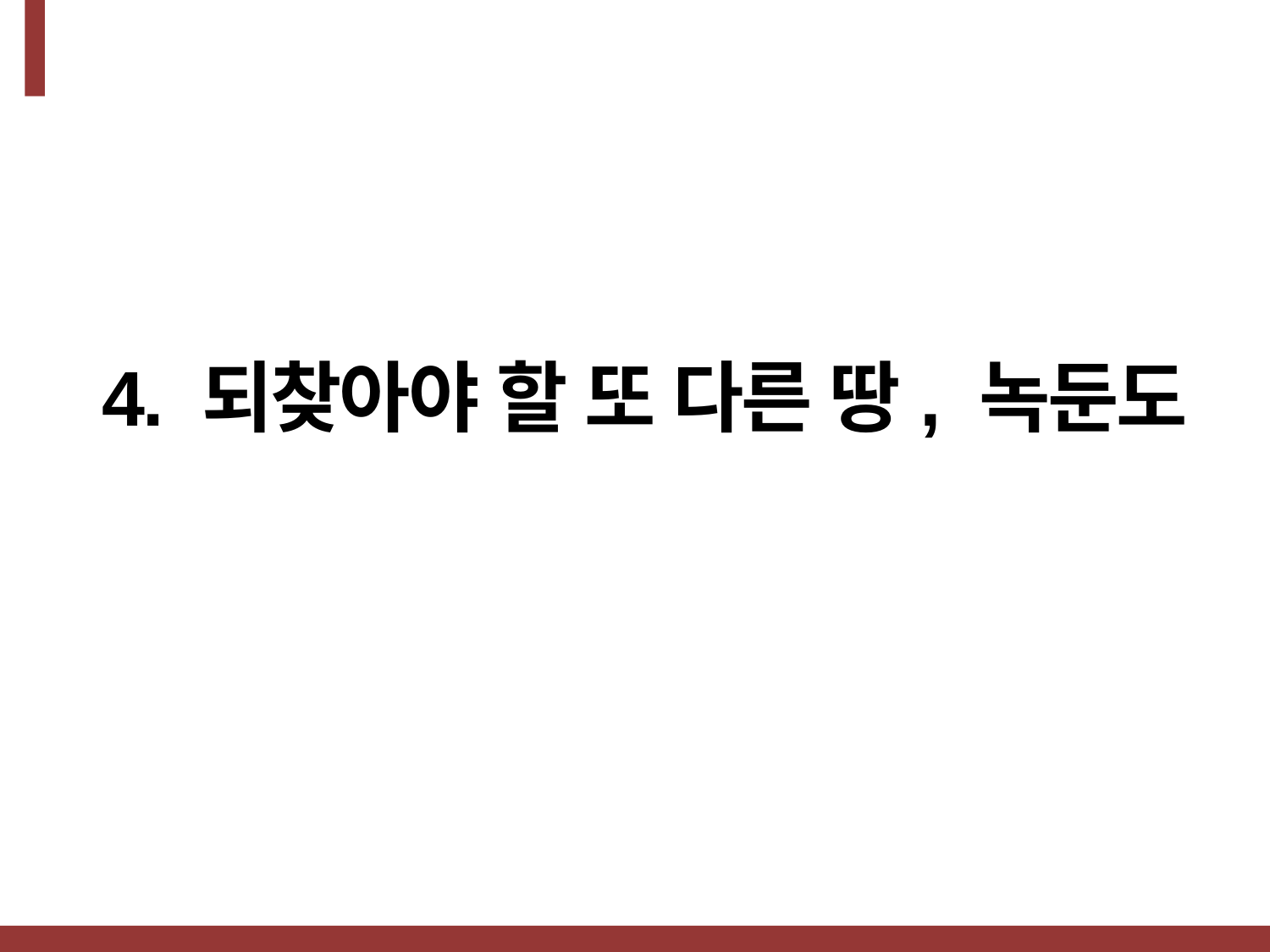

4. 되찾아야 할 또 다른 땅, 녹둔도